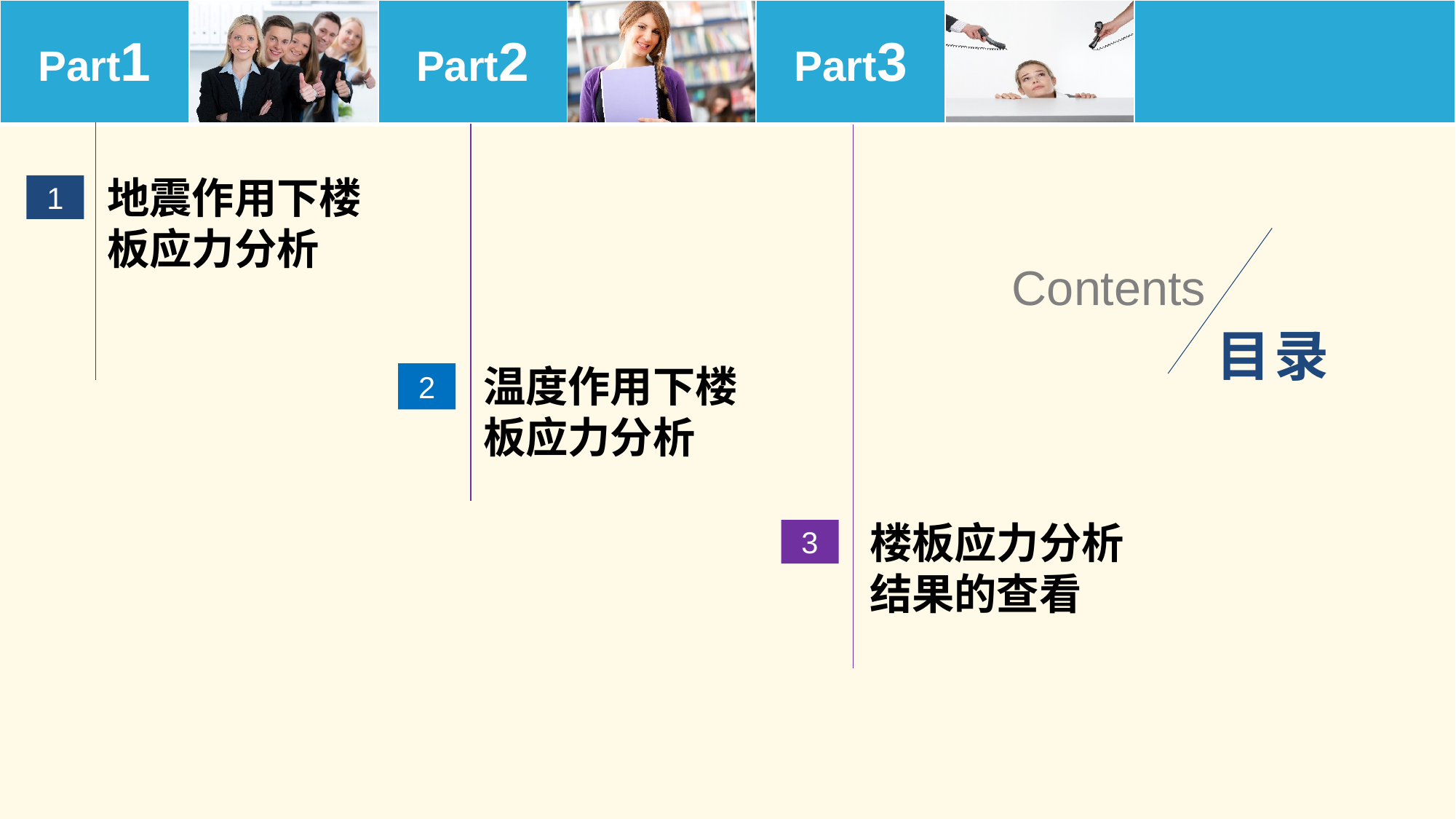

| Part1 |  | Part2 |  | Part3 |  |  |
| --- | --- | --- | --- | --- | --- | --- |
地震作用下楼板应力分析
1
温度作用下楼板应力分析
2

楼板应力分析结果的查看
3
Contents
目录